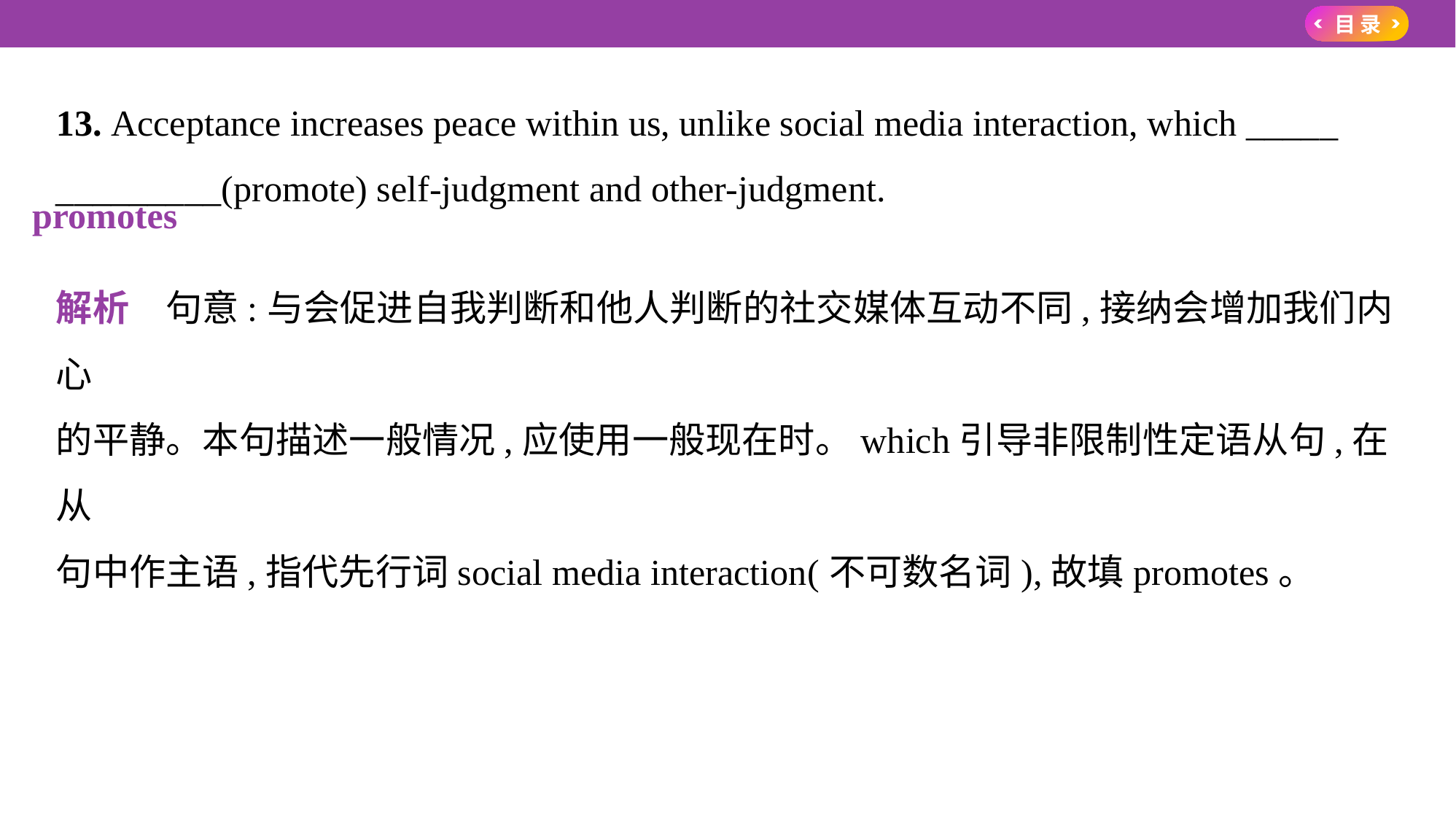

13. Acceptance increases peace within us, unlike social media interaction, which _____
_________(promote) self-judgment and other-judgment.

解析　句意:与会促进自我判断和他人判断的社交媒体互动不同,接纳会增加我们内心
的平静。本句描述一般情况,应使用一般现在时。which引导非限制性定语从句,在从
句中作主语,指代先行词social media interaction(不可数名词),故填promotes。

　promotes